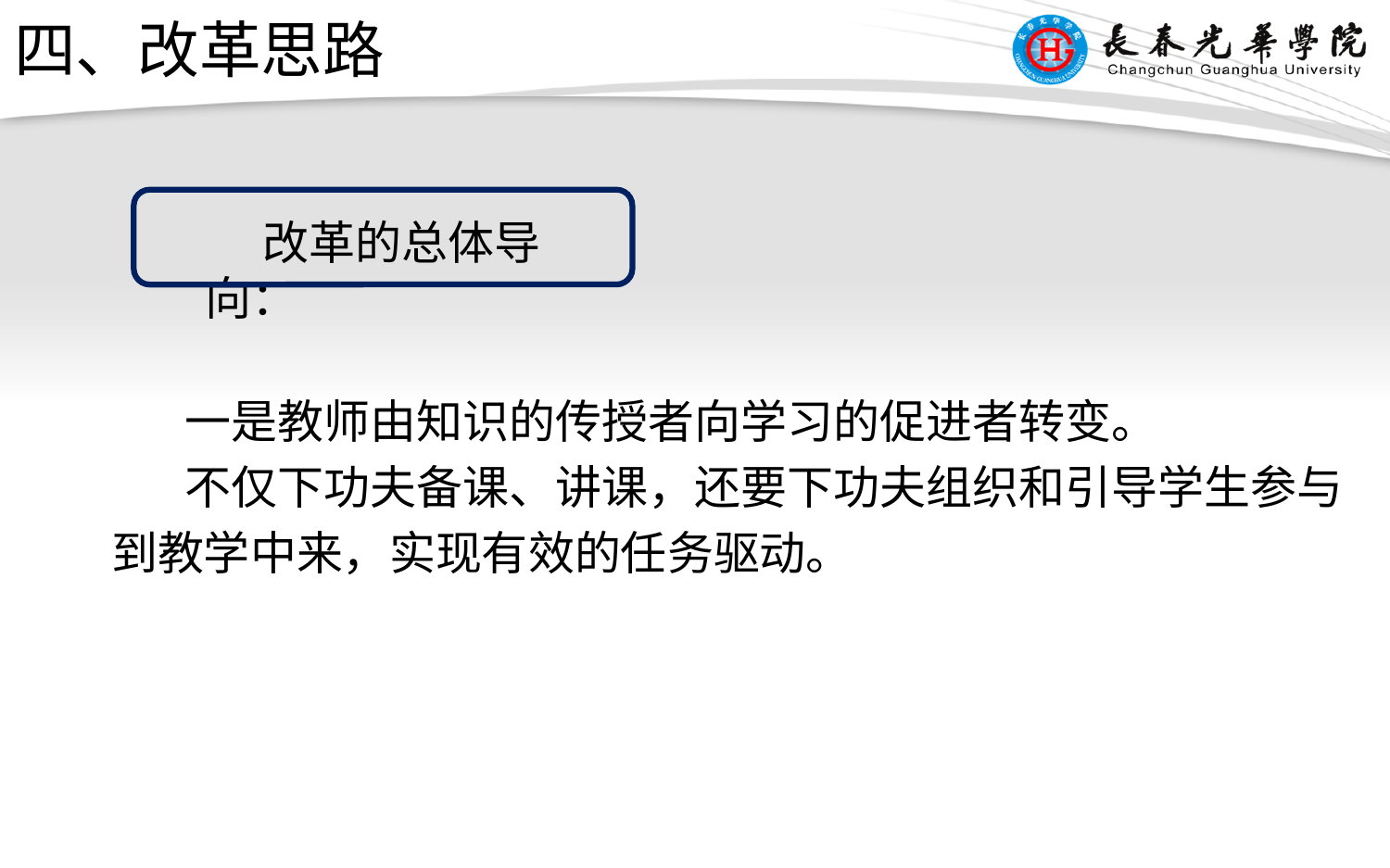

四、改革思路

改革的总体导向：
      一是教师由知识的传授者向学习的促进者转变。
      不仅下功夫备课、讲课，还要下功夫组织和引导学生参与到教学中来，实现有效的任务驱动。